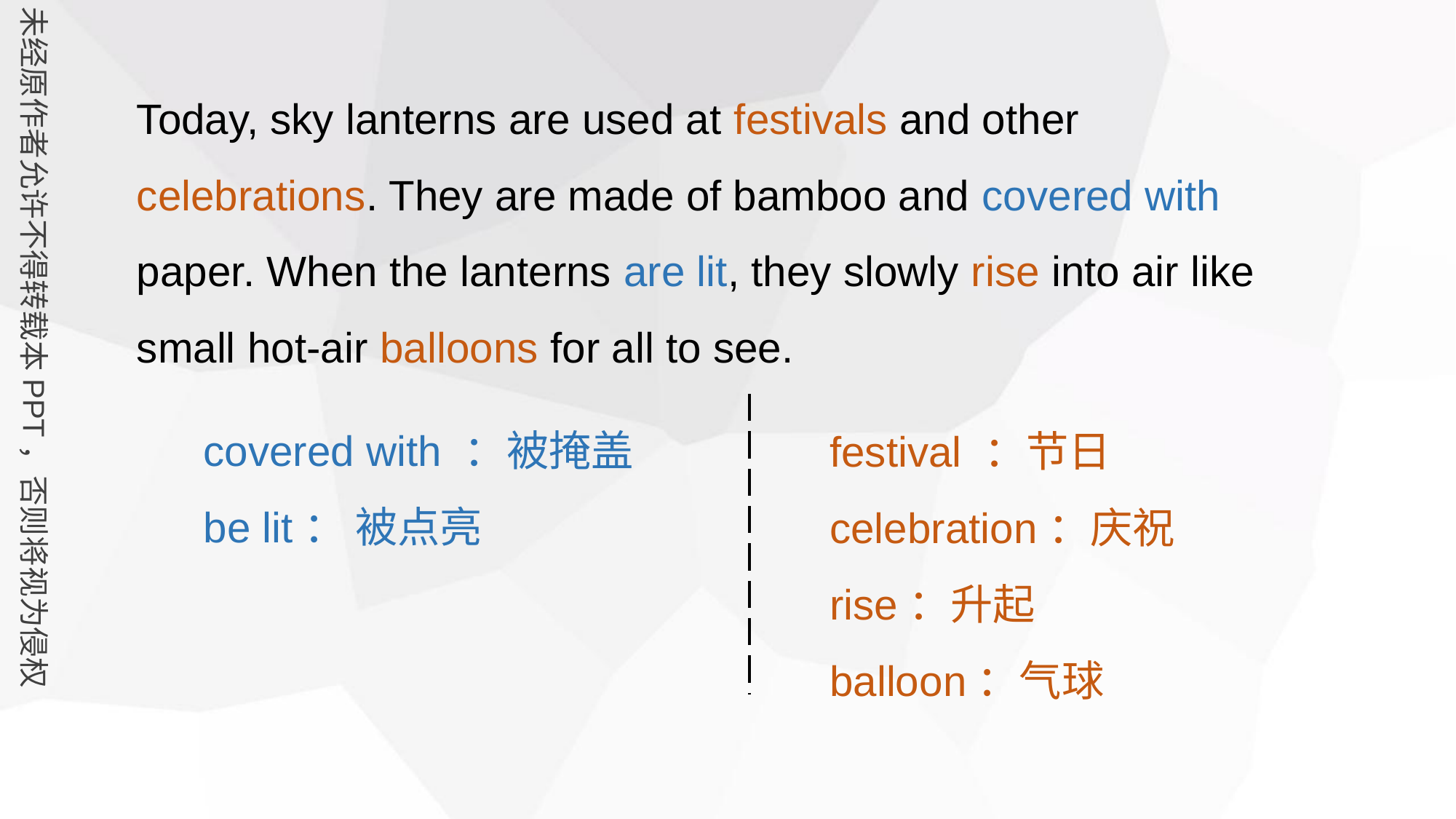

Today, sky lanterns are used at festivals and other celebrations. They are made of bamboo and covered with paper. When the lanterns are lit, they slowly rise into air like small hot-air balloons for all to see.
covered with ：被掩盖
be lit： 被点亮
festival ：节日
celebration：庆祝
rise：升起
balloon：气球